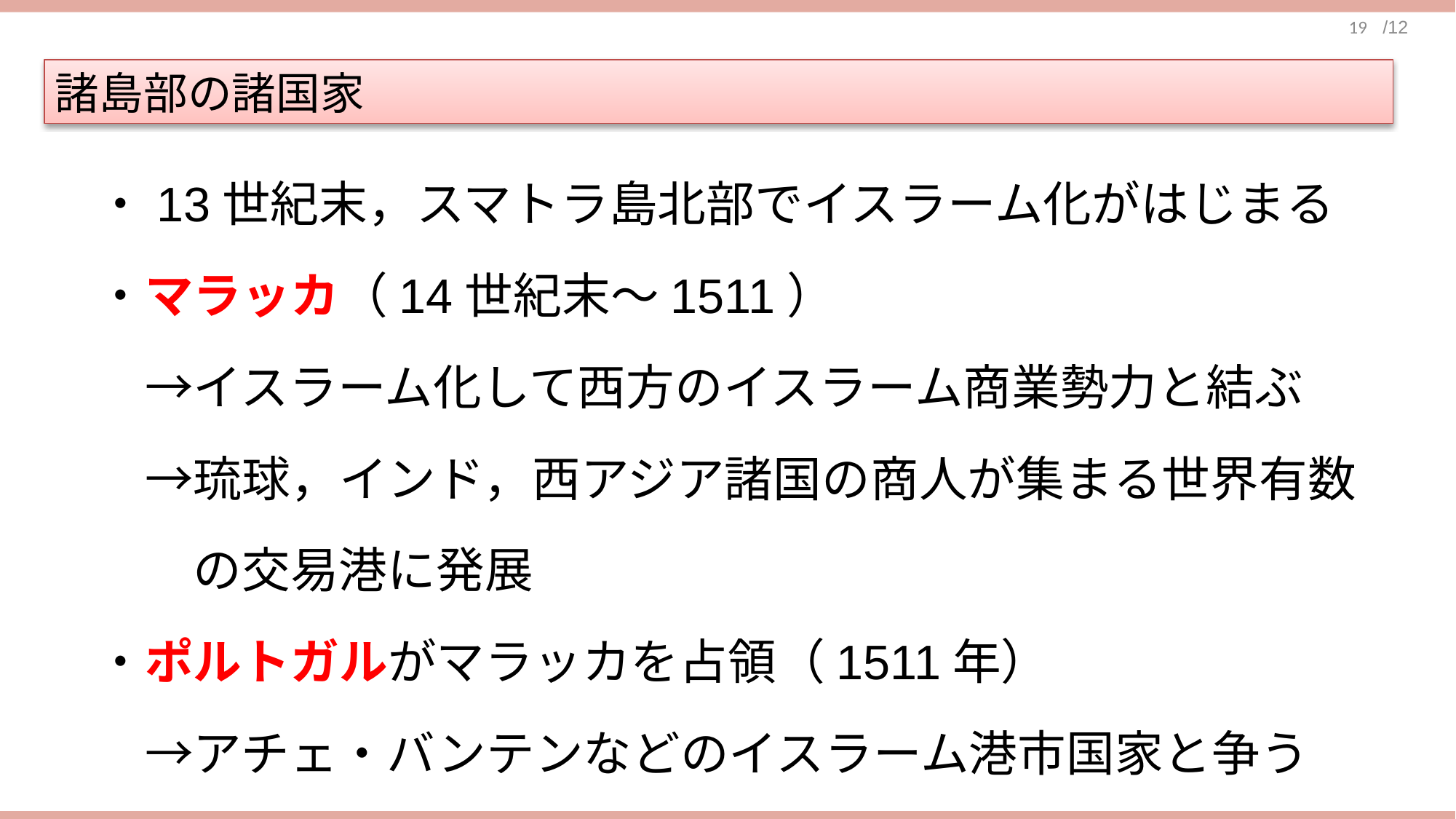

諸島部の諸国家
　・13世紀末，スマトラ島北部でイスラーム化がはじまる
　・マラッカ（14世紀末～1511）
　　→イスラーム化して西方のイスラーム商業勢力と結ぶ
　　→琉球，インド，西アジア諸国の商人が集まる世界有数
　　　の交易港に発展
　・ポルトガルがマラッカを占領（1511年）
　　→アチェ・バンテンなどのイスラーム港市国家と争う